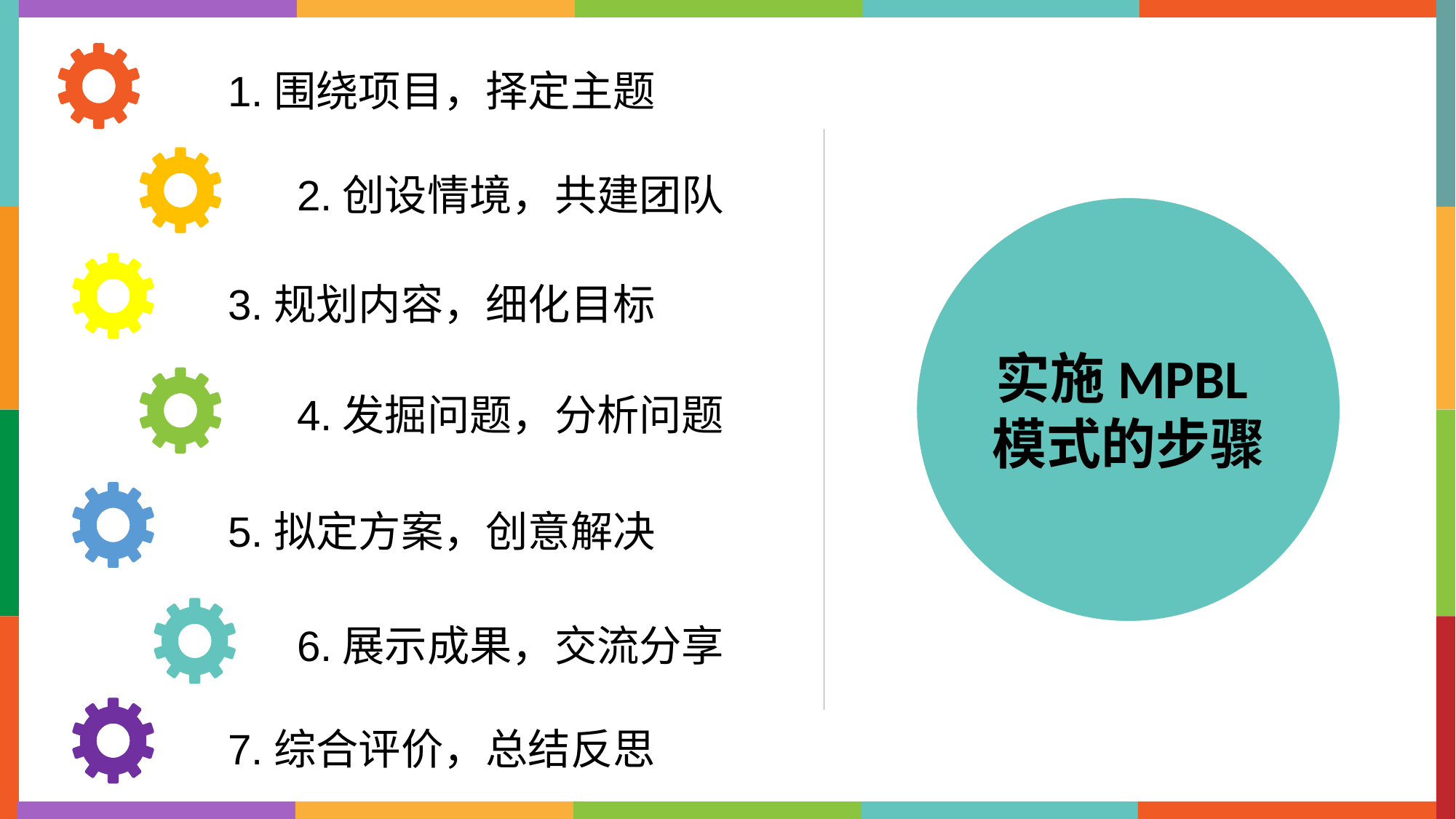

1.围绕项目，择定主题

2.创设情境，共建团队

3.规划内容，细化目标
实施MPBL模式的步骤

4.发掘问题，分析问题

5.拟定方案，创意解决

6.展示成果，交流分享

7.综合评价，总结反思